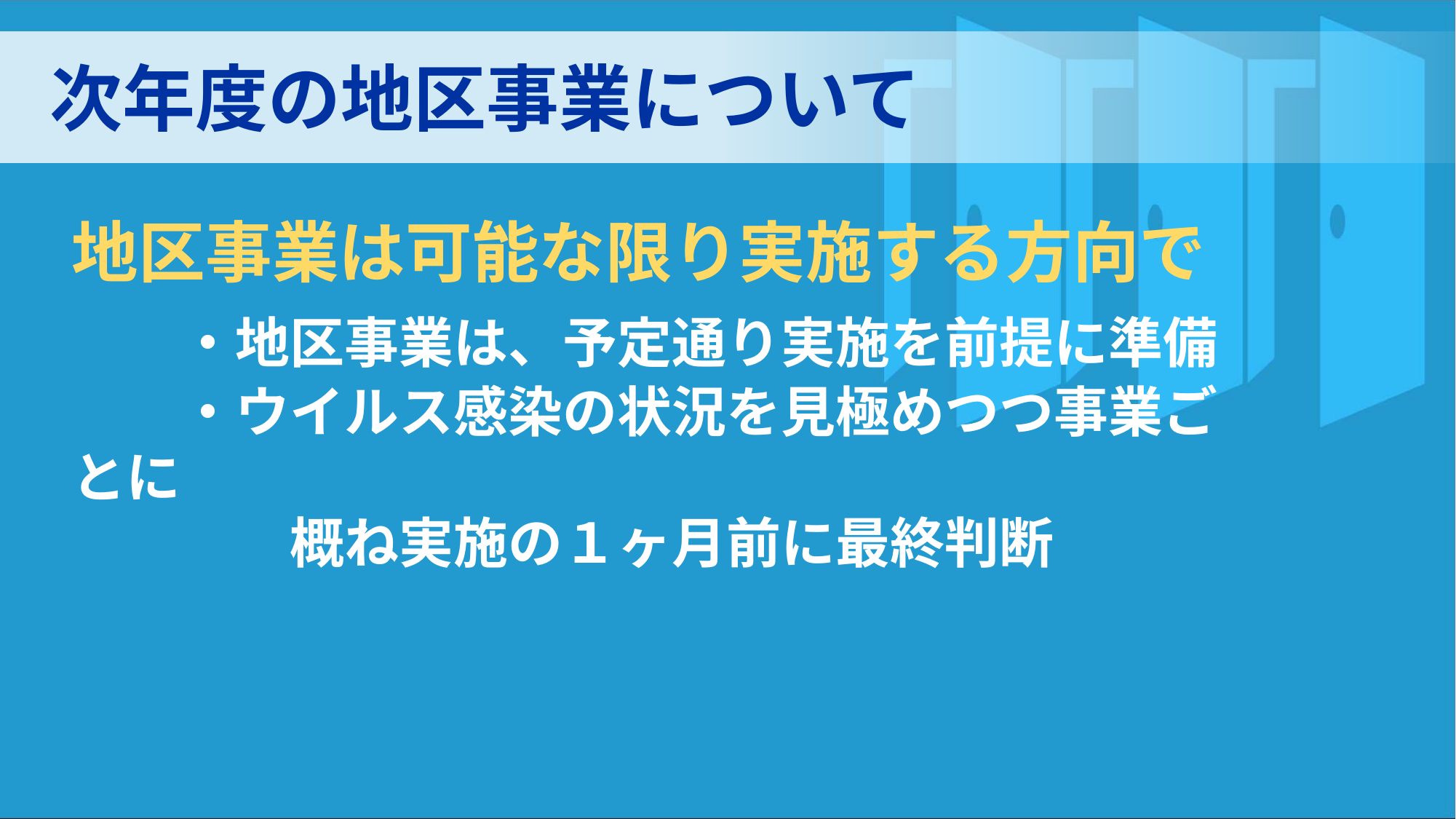

次年度の地区事業について
地区事業は可能な限り実施する方向で
	・地区事業は、予定通り実施を前提に準備
	・ウイルス感染の状況を見極めつつ事業ごとに
　　　　概ね実施の１ヶ月前に最終判断

RIの柔軟性・多様性

自らの地区・クラブ・委員会の
立ち位置を知る